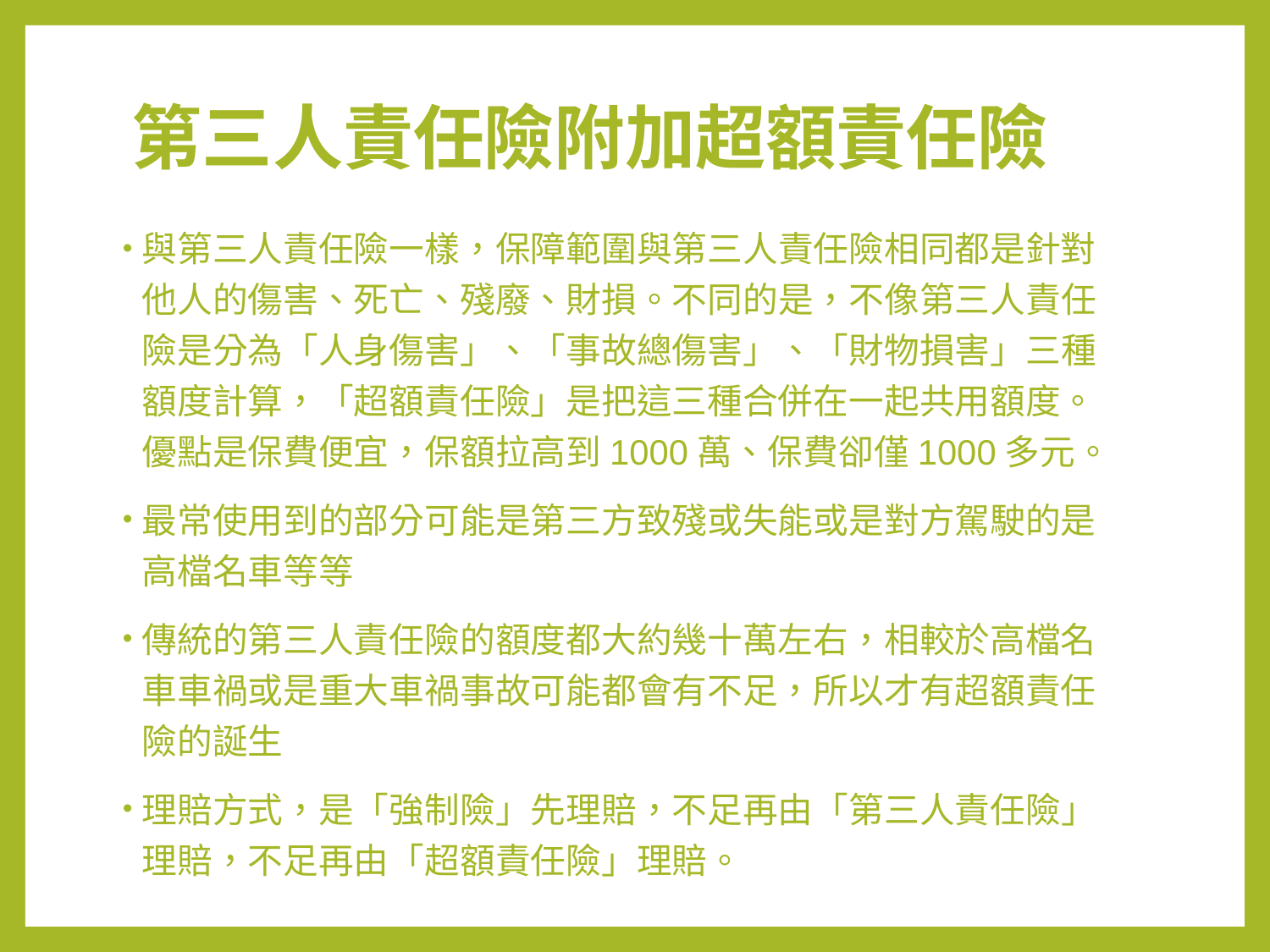

# 第三人責任險附加超額責任險
與第三人責任險一樣，保障範圍與第三人責任險相同都是針對他人的傷害、死亡、殘廢、財損。不同的是，不像第三人責任險是分為「人身傷害」、「事故總傷害」、「財物損害」三種額度計算，「超額責任險」是把這三種合併在一起共用額度。優點是保費便宜，保額拉高到1000萬、保費卻僅1000多元。
最常使用到的部分可能是第三方致殘或失能或是對方駕駛的是高檔名車等等
傳統的第三人責任險的額度都大約幾十萬左右，相較於高檔名車車禍或是重大車禍事故可能都會有不足，所以才有超額責任險的誕生
理賠方式，是「強制險」先理賠，不足再由「第三人責任險」理賠，不足再由「超額責任險」理賠。